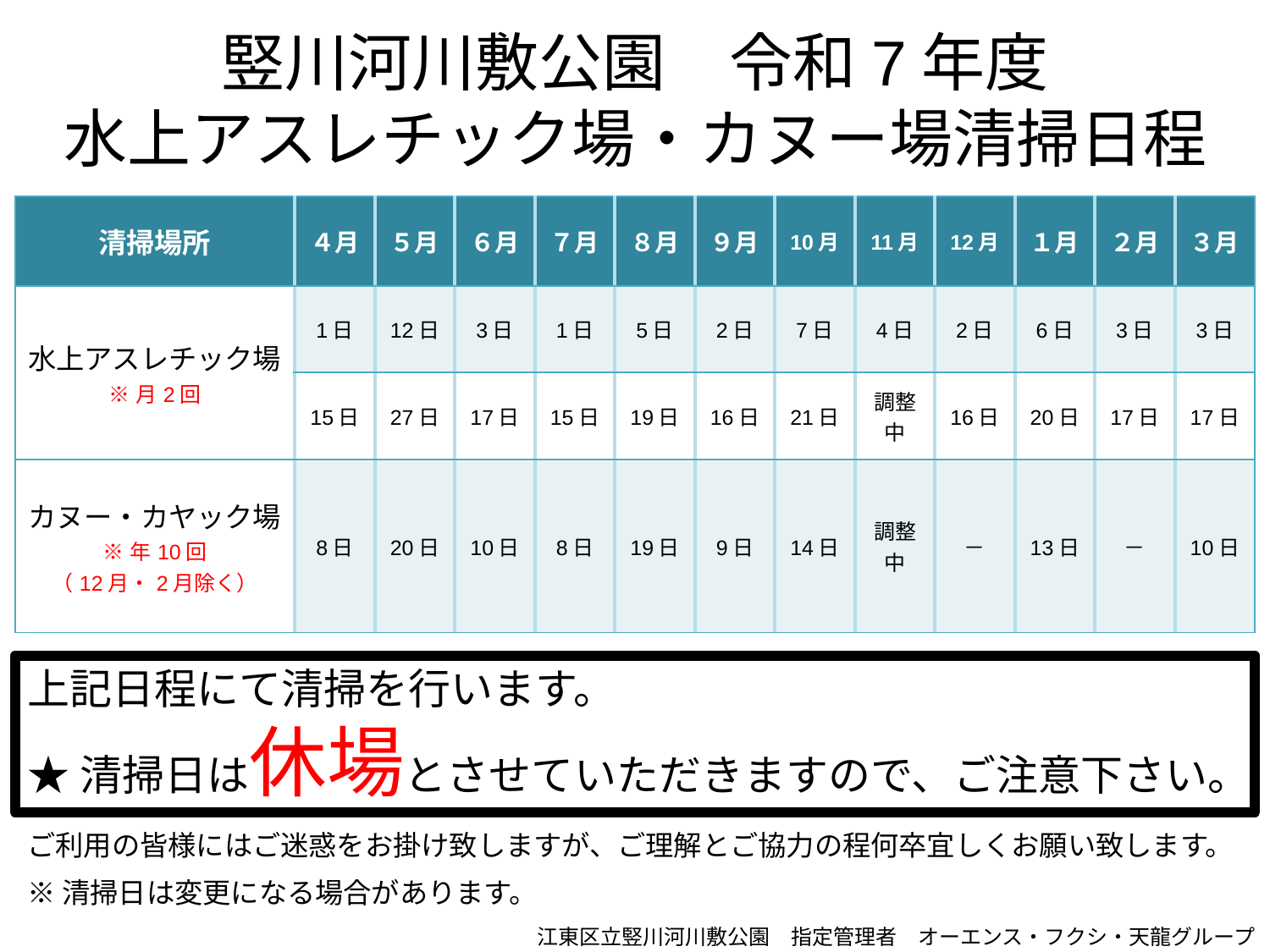

竪川河川敷公園　令和7年度
水上アスレチック場・カヌー場清掃日程
| 清掃場所 | ４月 | ５月 | ６月 | ７月 | ８月 | ９月 | 10月 | 11月 | 12月 | １月 | ２月 | ３月 |
| --- | --- | --- | --- | --- | --- | --- | --- | --- | --- | --- | --- | --- |
| 水上アスレチック場 ※月2回 | 1日 | 12日 | 3日 | 1日 | 5日 | 2日 | 7日 | 4日 | 2日 | 6日 | 3日 | 3日 |
|  | 15日 | 27日 | 17日 | 15日 | 19日 | 16日 | 21日 | 調整中 | 16日 | 20日 | 17日 | 17日 |
| カヌー・カヤック場 ※年10回 （12月・2月除く） | 8日 | 20日 | 10日 | 8日 | 19日 | 9日 | 14日 | 調整中 | － | 13日 | － | 10日 |
上記日程にて清掃を行います。
★清掃日は休場とさせていただきますので、ご注意下さい。
ご利用の皆様にはご迷惑をお掛け致しますが、ご理解とご協力の程何卒宜しくお願い致します。
※清掃日は変更になる場合があります。
江東区立竪川河川敷公園　指定管理者　オーエンス・フクシ・天龍グループ